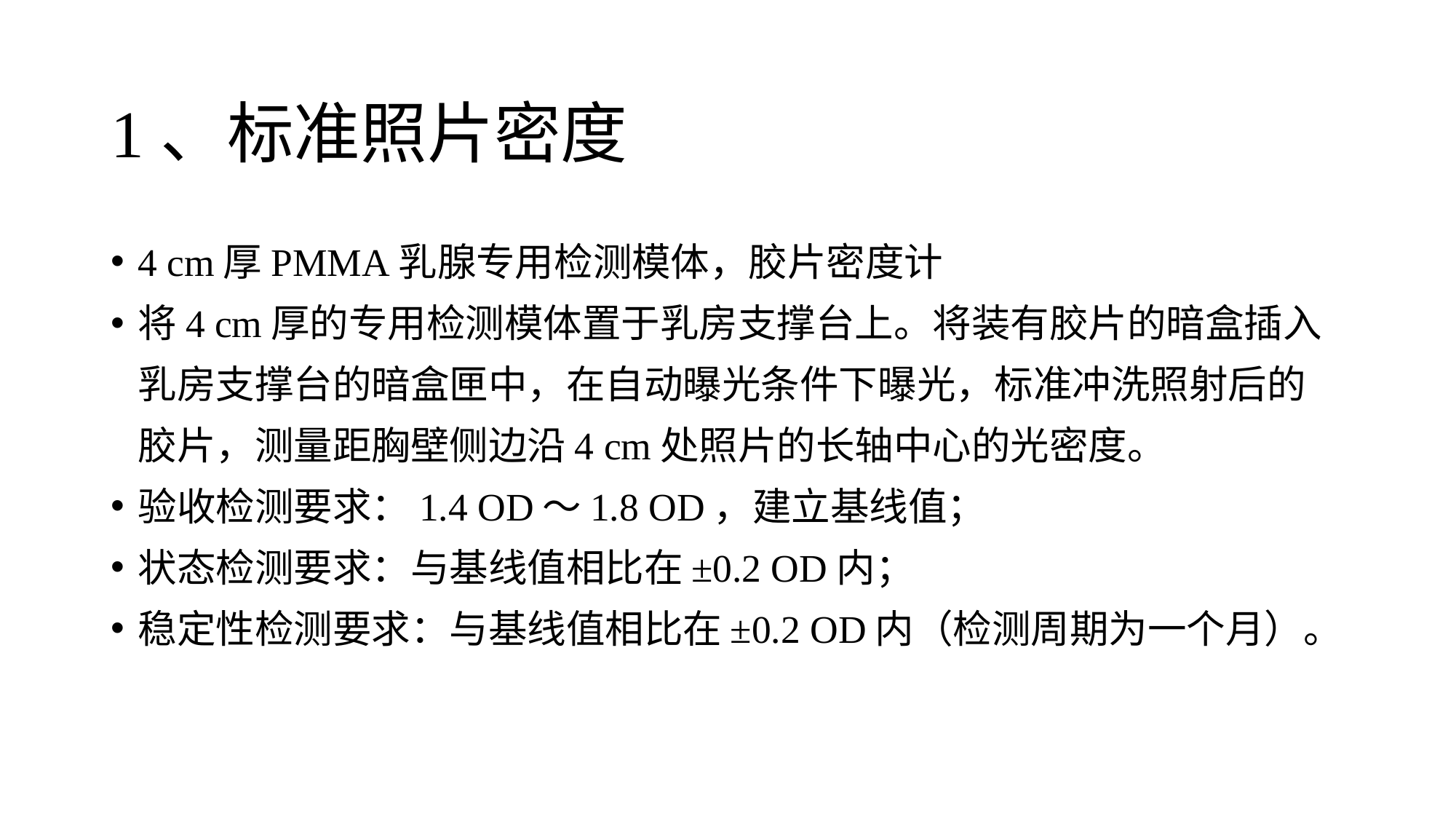

# 1、标准照片密度
4 cm厚PMMA乳腺专用检测模体，胶片密度计
将4 cm厚的专用检测模体置于乳房支撑台上。将装有胶片的暗盒插入乳房支撑台的暗盒匣中，在自动曝光条件下曝光，标准冲洗照射后的胶片，测量距胸壁侧边沿4 cm处照片的长轴中心的光密度。
验收检测要求：1.4 OD～1.8 OD，建立基线值；
状态检测要求：与基线值相比在±0.2 OD内；
稳定性检测要求：与基线值相比在±0.2 OD内（检测周期为一个月）。